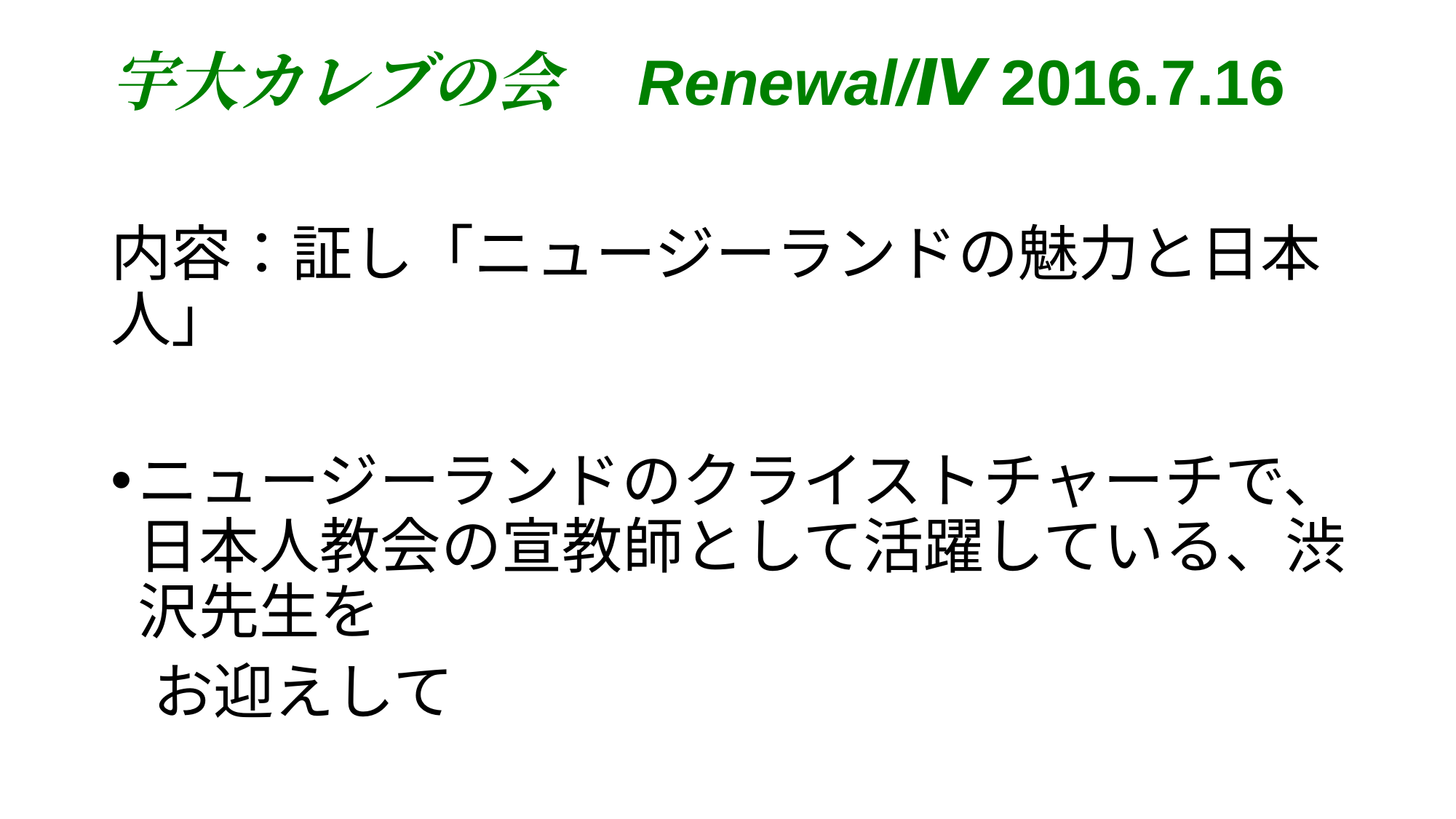

# 宇大カレブの会　Renewal/Ⅳ 2016.7.16
内容：証し「ニュージーランドの魅力と日本人」

ニュージーランドのクライストチャーチで、日本人教会の宣教師として活躍している、渋沢先生を
  お迎えして